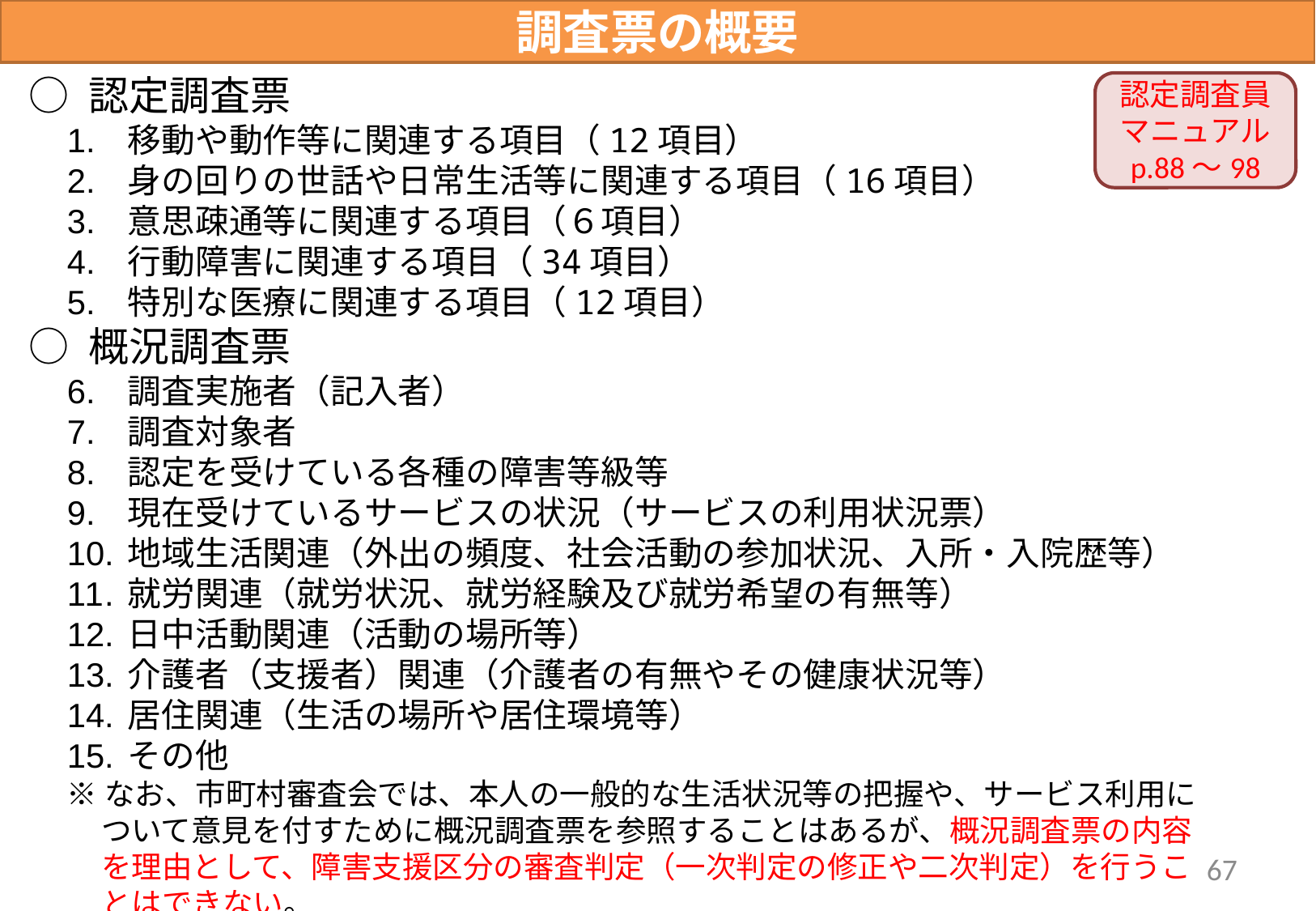

調査票の概要
○ 認定調査票
移動や動作等に関連する項目（12項目）
身の回りの世話や日常生活等に関連する項目（16項目）
意思疎通等に関連する項目（６項目）
行動障害に関連する項目（34項目）
特別な医療に関連する項目（12項目）
○ 概況調査票
調査実施者（記入者）
調査対象者
認定を受けている各種の障害等級等
現在受けているサービスの状況（サービスの利用状況票）
地域生活関連（外出の頻度、社会活動の参加状況、入所・入院歴等）
就労関連（就労状況、就労経験及び就労希望の有無等）
日中活動関連（活動の場所等）
介護者（支援者）関連（介護者の有無やその健康状況等）
居住関連（生活の場所や居住環境等）
その他
※なお、市町村審査会では、本人の一般的な生活状況等の把握や、サービス利用について意見を付すために概況調査票を参照することはあるが、概況調査票の内容を理由として、障害支援区分の審査判定（一次判定の修正や二次判定）を行うことはできない。
認定調査員マニュアル
p.88～98
67